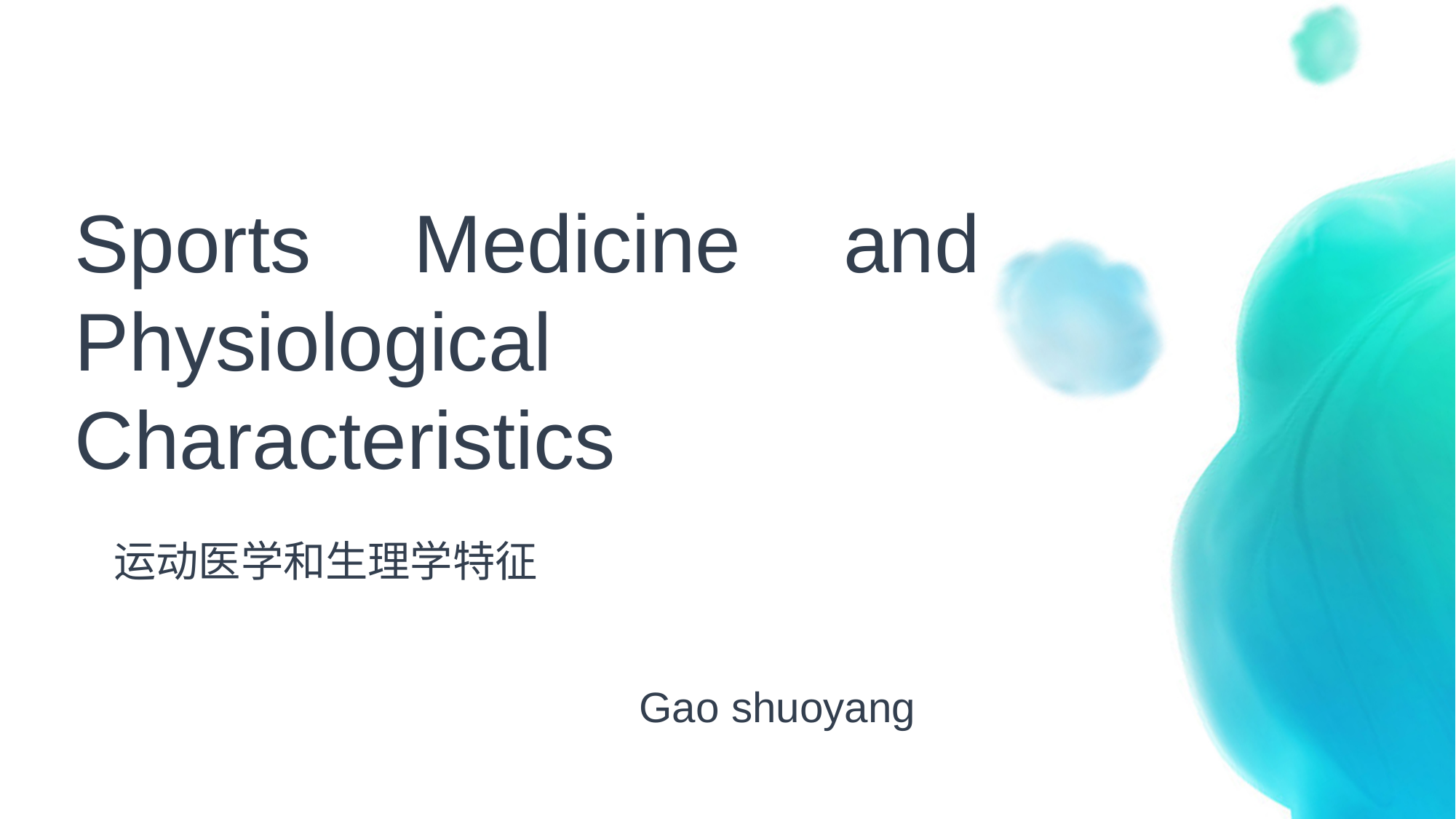

Sports Medicine and Physiological Characteristics
运动医学和生理学特征
Gao shuoyang